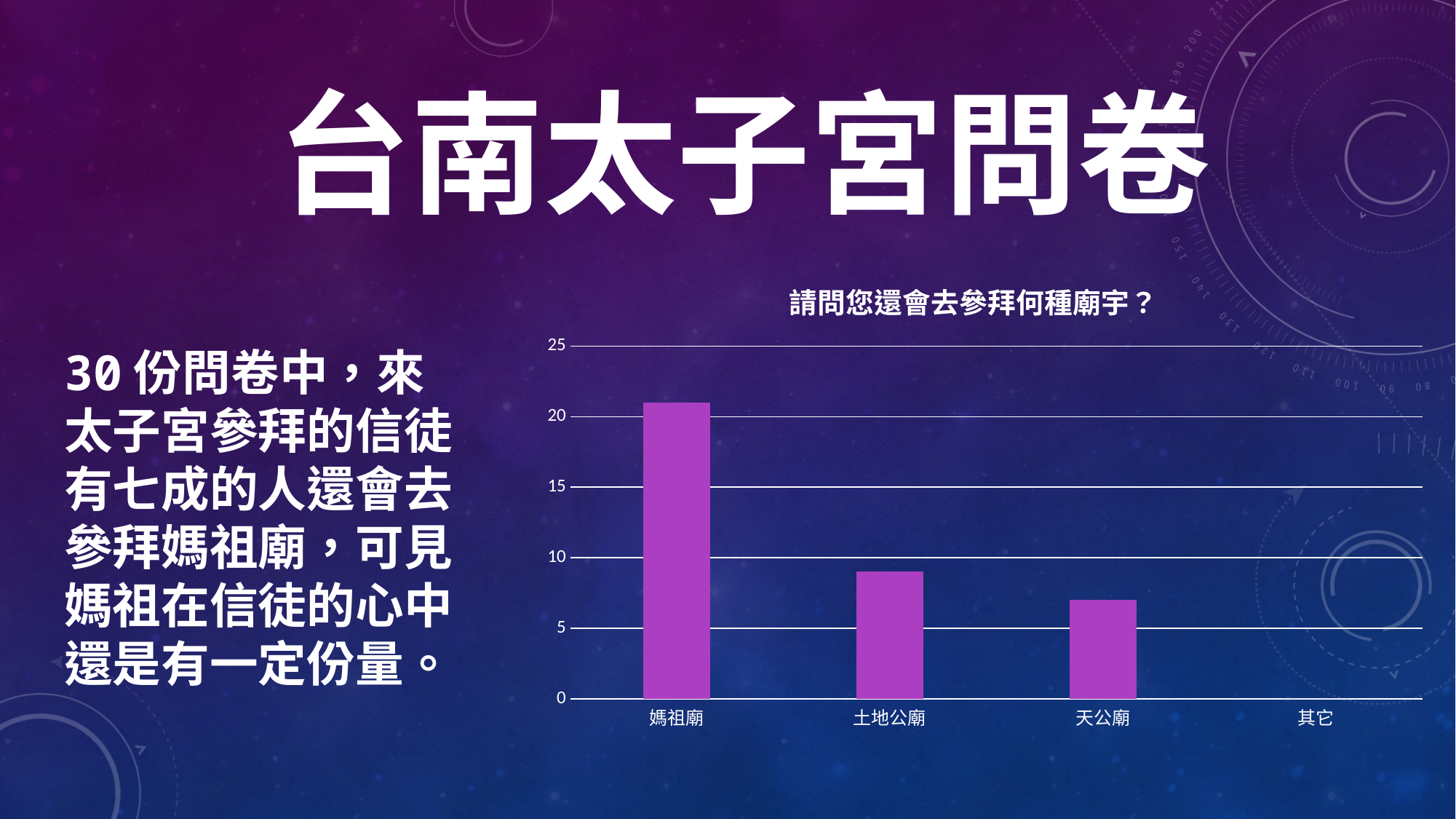

# 台南太子宮問卷

### Chart:

| Category | 請問您還會去參拜何種廟宇？ |
|---|---|
| 媽祖廟 | 21.0 |
| 土地公廟 | 9.0 |
| 天公廟 | 7.0 |
| 其它 | 0.0 |
30份問卷中，來太子宮參拜的信徒有七成的人還會去參拜媽祖廟，可見媽祖在信徒的心中還是有一定份量。